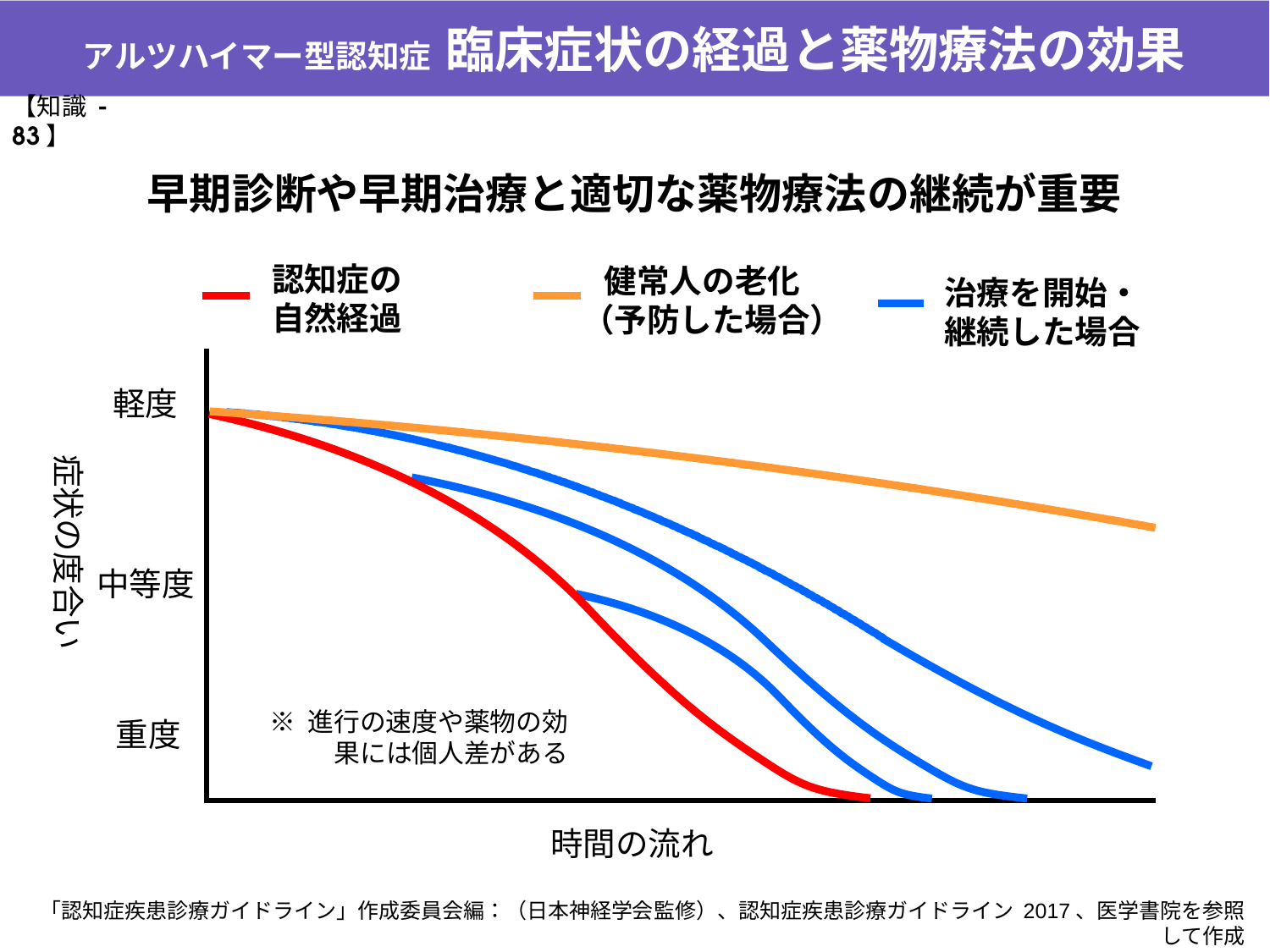

アルツハイマー型認知症  臨床症状の経過と薬物療法の効果
【知識 -83】
早期診断や早期治療と適切な薬物療法の継続が重要
認知症の自然経過
  健常人の老化
（予防した場合）
治療を開始・継続した場合

軽度

症状の度合い

中等度
※ 進行の速度や薬物の効果には個人差がある
重度
時間の流れ
「認知症疾患診療ガイドライン」作成委員会編：（日本神経学会監修）、認知症疾患診療ガイドライン 2017、医学書院を参照して作成